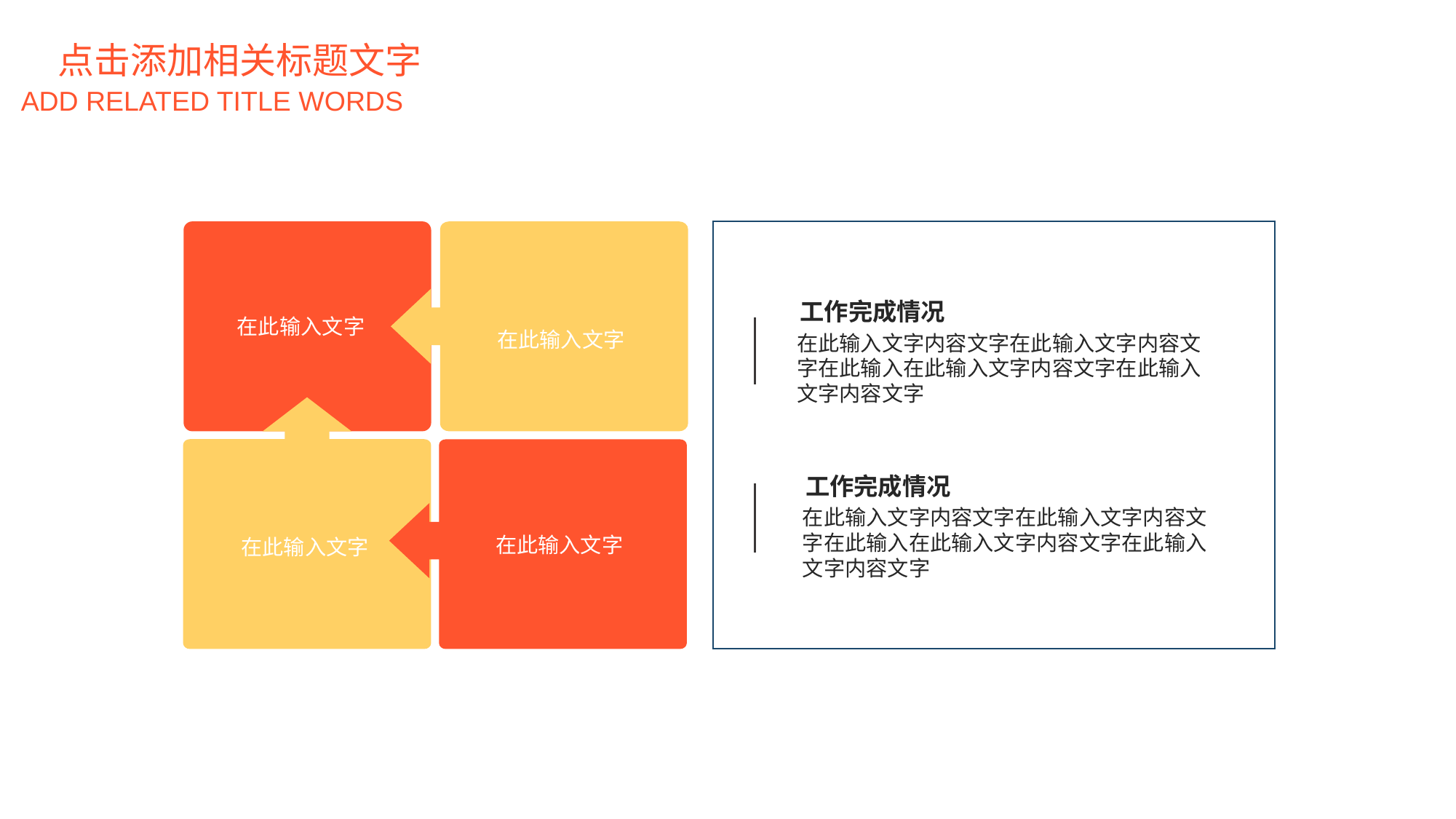

点击添加相关标题文字
ADD RELATED TITLE WORDS
在此输入文字
在此输入文字
在此输入文字
在此输入文字

工作完成情况
在此输入文字内容文字在此输入文字内容文字在此输入在此输入文字内容文字在此输入文字内容文字
工作完成情况
在此输入文字内容文字在此输入文字内容文字在此输入在此输入文字内容文字在此输入文字内容文字